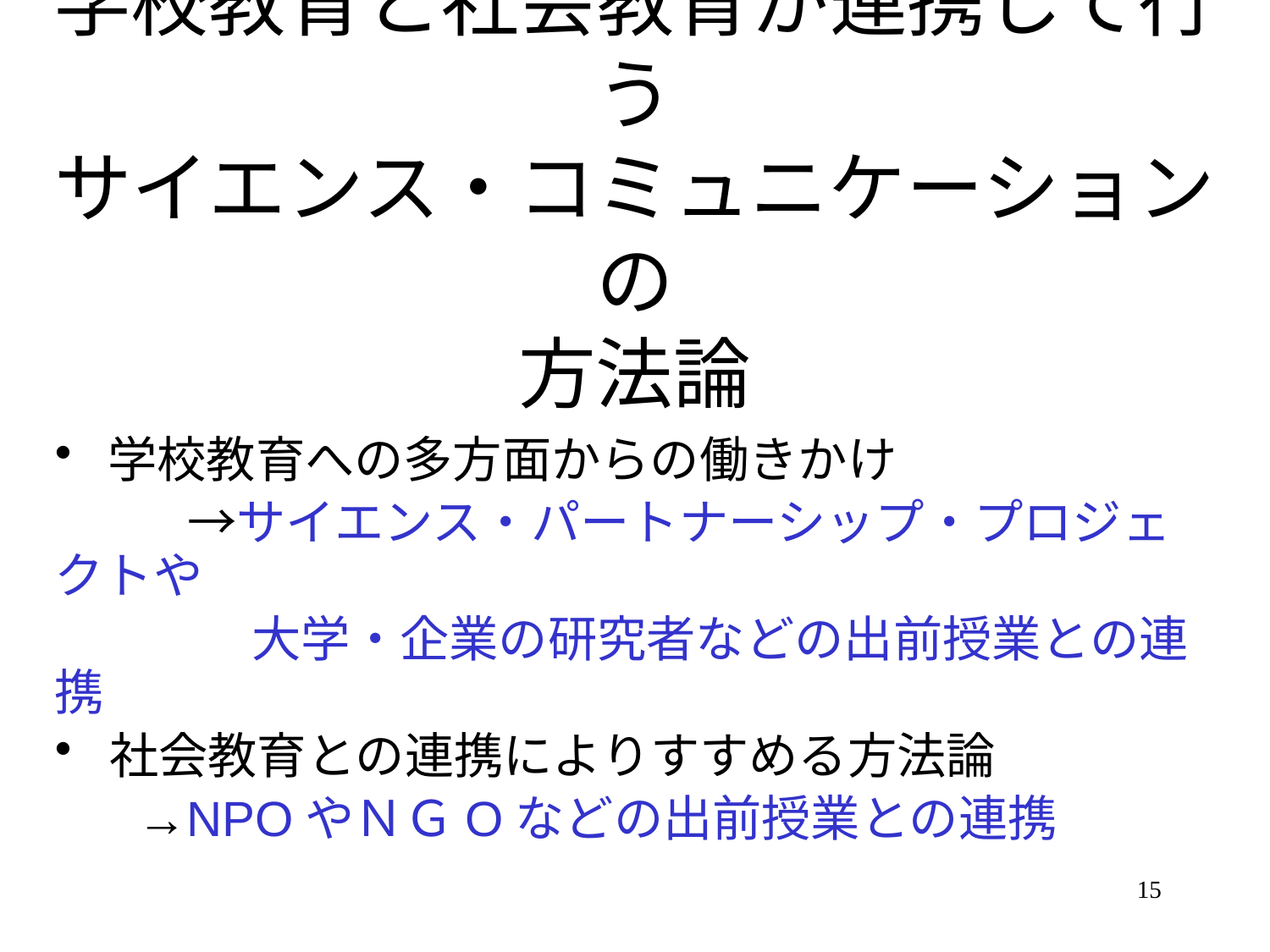

# 学校教育と社会教育が連携して行う サイエンス・コミュニケーションの 方法論

 学校教育への多方面からの働きかけ
 　　 →サイエンス・パートナーシップ・プロジェクトや
　　　　大学・企業の研究者などの出前授業との連携
 社会教育との連携によりすすめる方法論
      →NPOやＮＧOなどの出前授業との連携

15